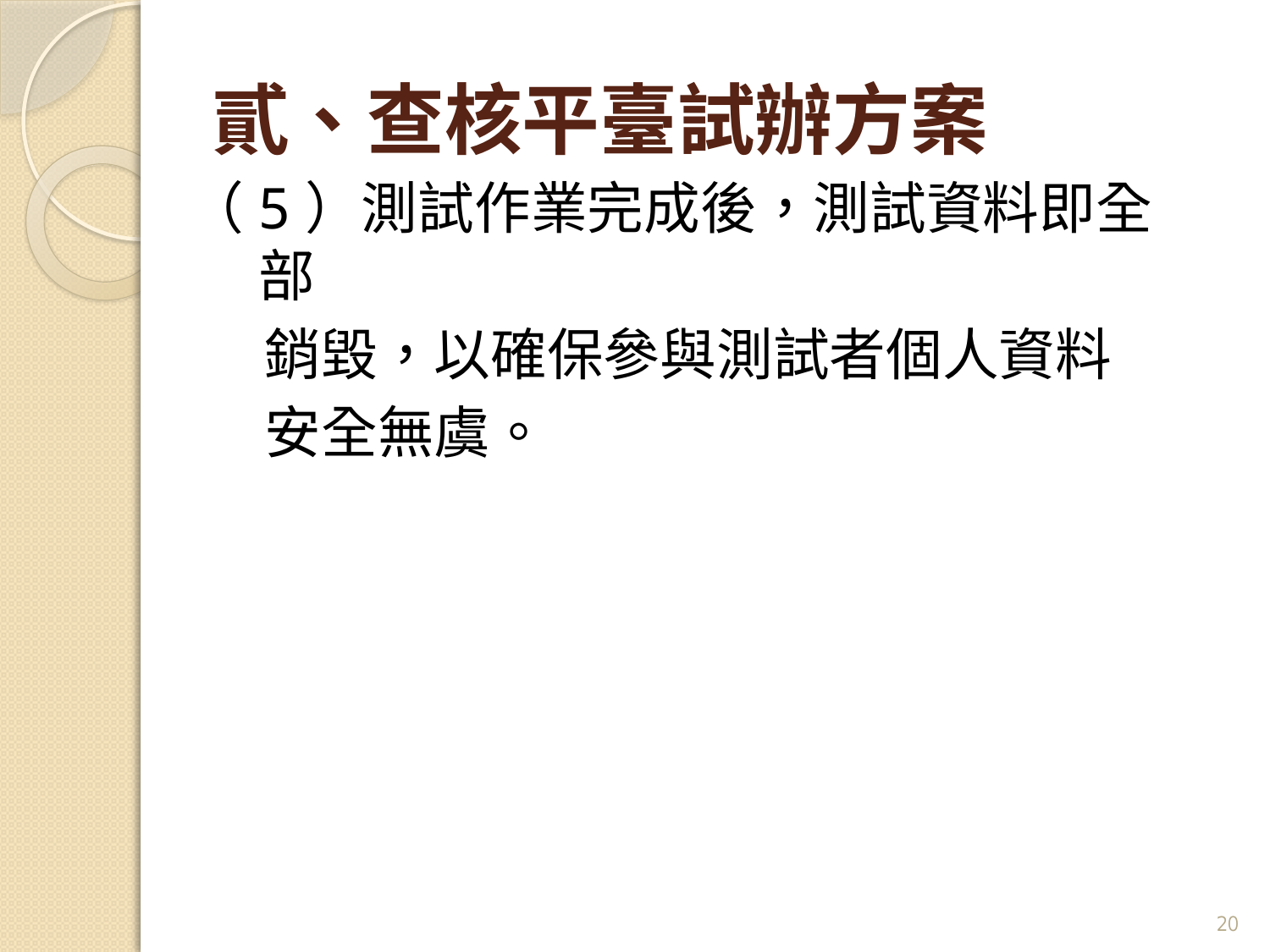

# 貳、查核平臺試辦方案
（5）測試作業完成後，測試資料即全部
     銷毀，以確保參與測試者個人資料
     安全無虞。

20